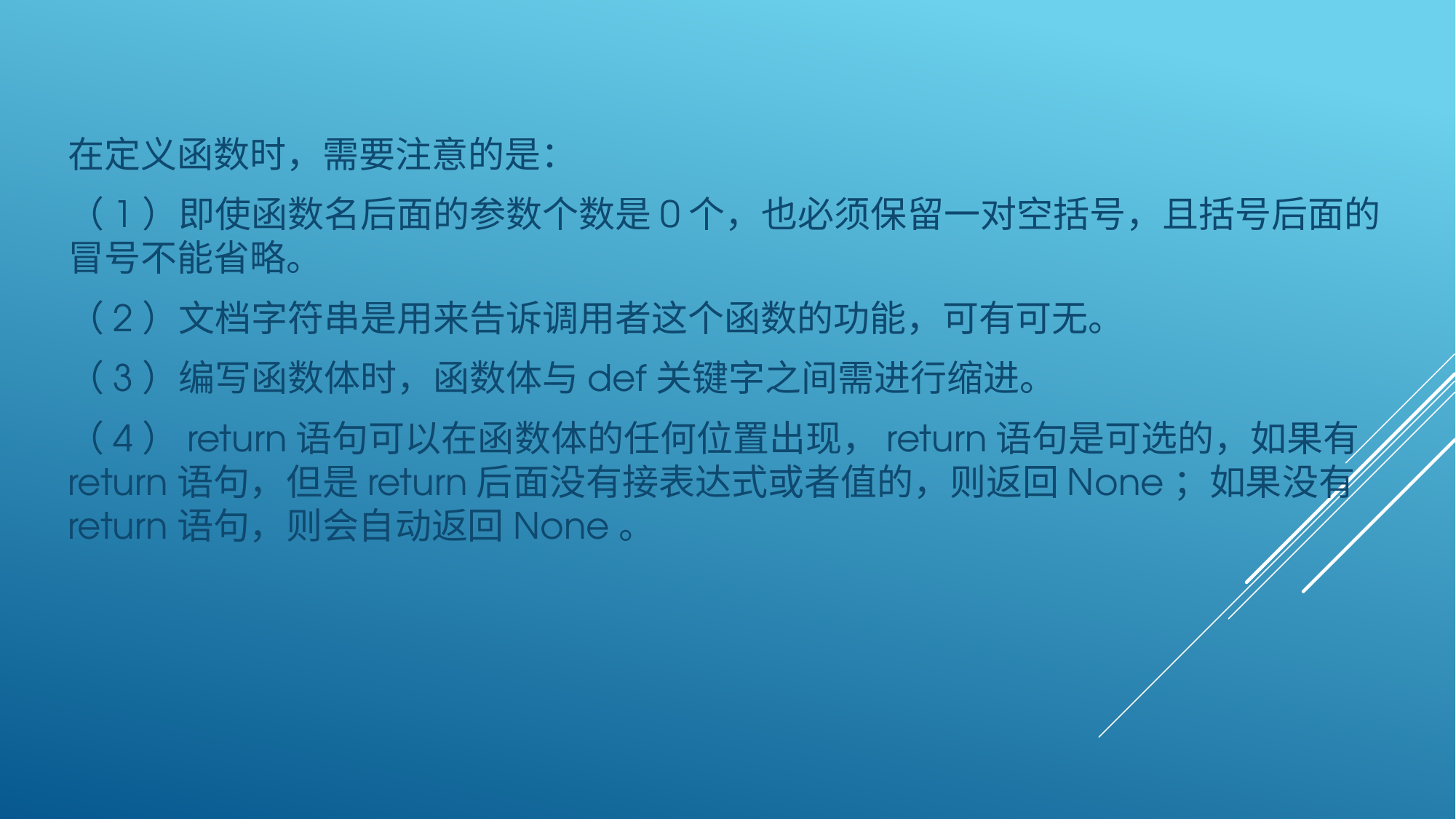

#
在定义函数时，需要注意的是：
（1）即使函数名后面的参数个数是0个，也必须保留一对空括号，且括号后面的冒号不能省略。
（2）文档字符串是用来告诉调用者这个函数的功能，可有可无。
（3）编写函数体时，函数体与def关键字之间需进行缩进。
（4）return语句可以在函数体的任何位置出现，return语句是可选的，如果有return语句，但是return后面没有接表达式或者值的，则返回None；如果没有return语句，则会自动返回None。